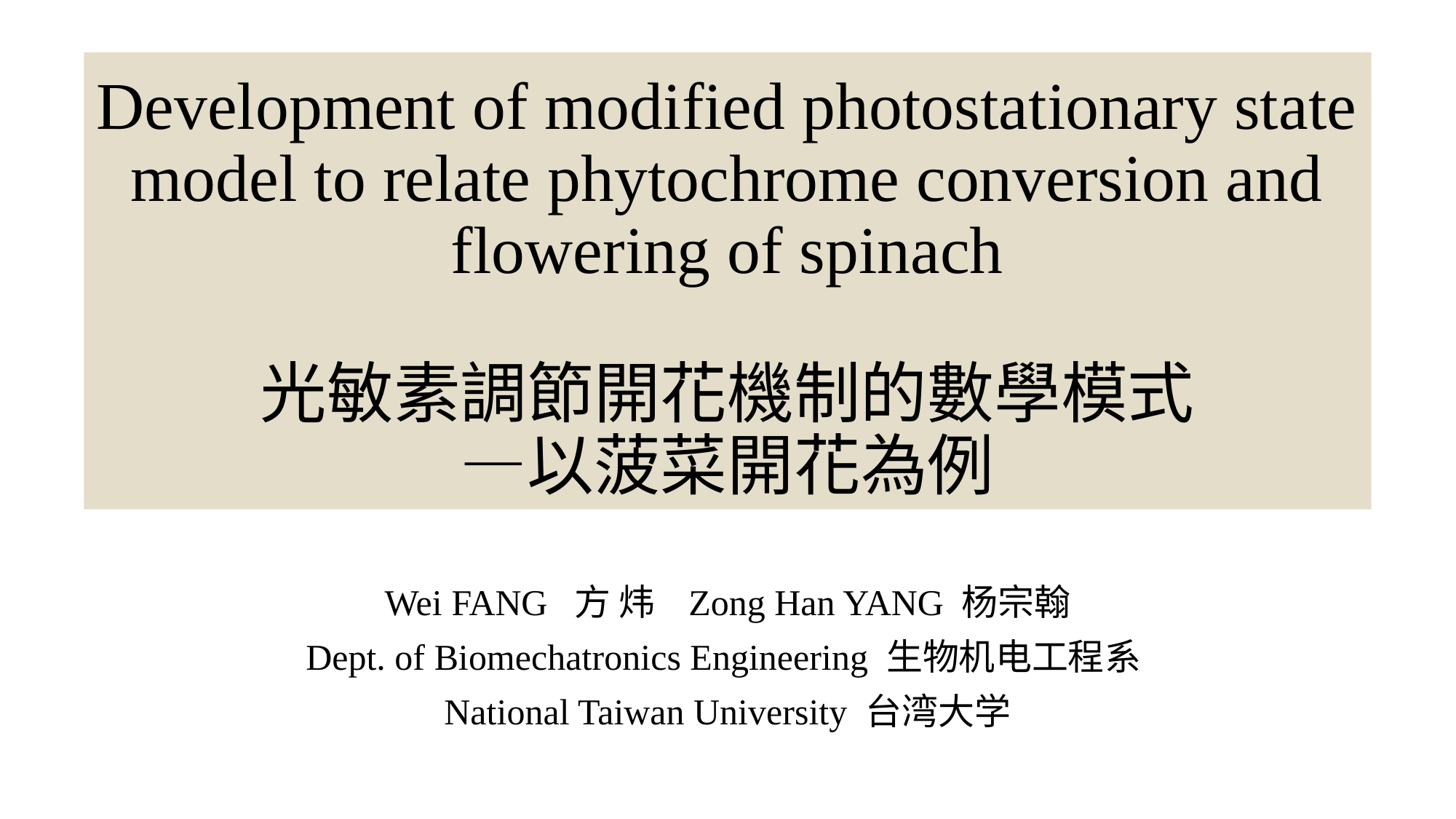

# Development of modified photostationary state model to relate phytochrome conversion and flowering of spinach 光敏素調節開花機制的數學模式 —以菠菜開花為例
Wei FANG  方 炜   Zong Han YANG 杨宗翰
Dept. of Biomechatronics Engineering 生物机电工程系
National Taiwan University 台湾大学